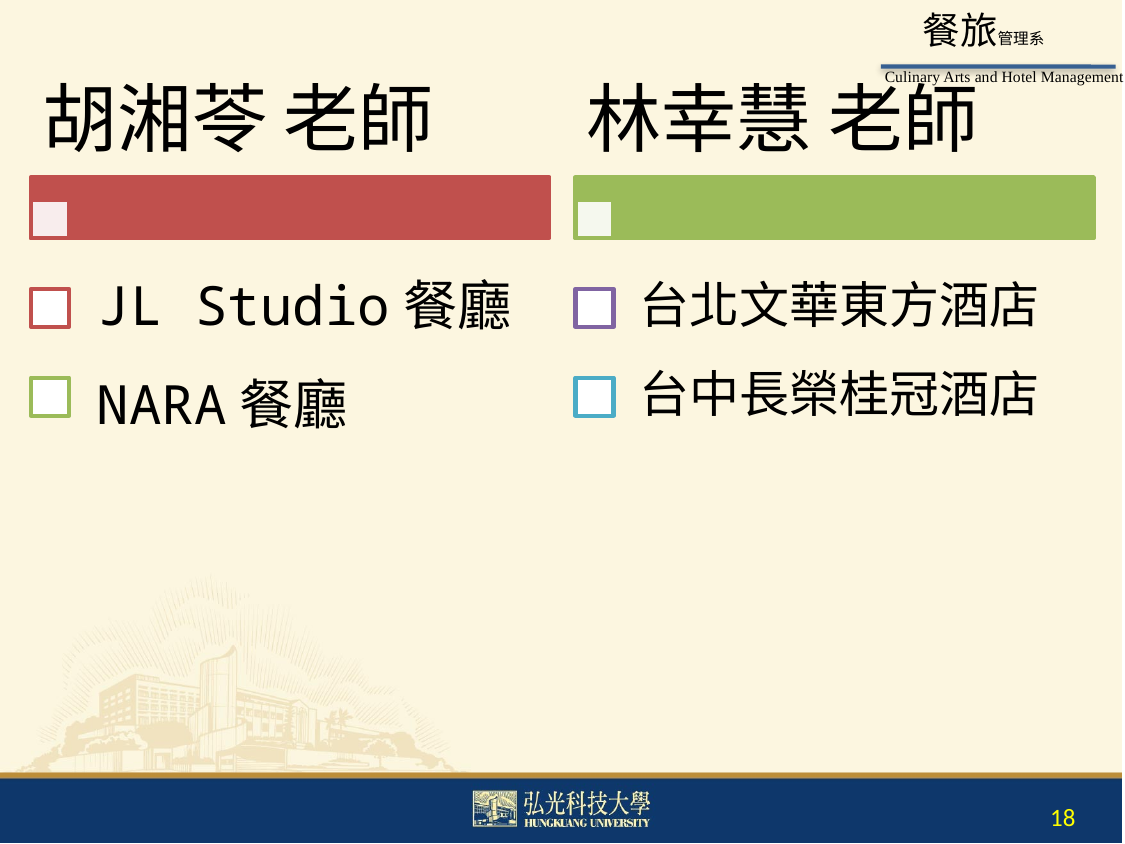

胡湘苓 老師
JL Studio餐廳
NARA餐廳
林幸慧 老師
台北文華東方酒店
台中長榮桂冠酒店
18